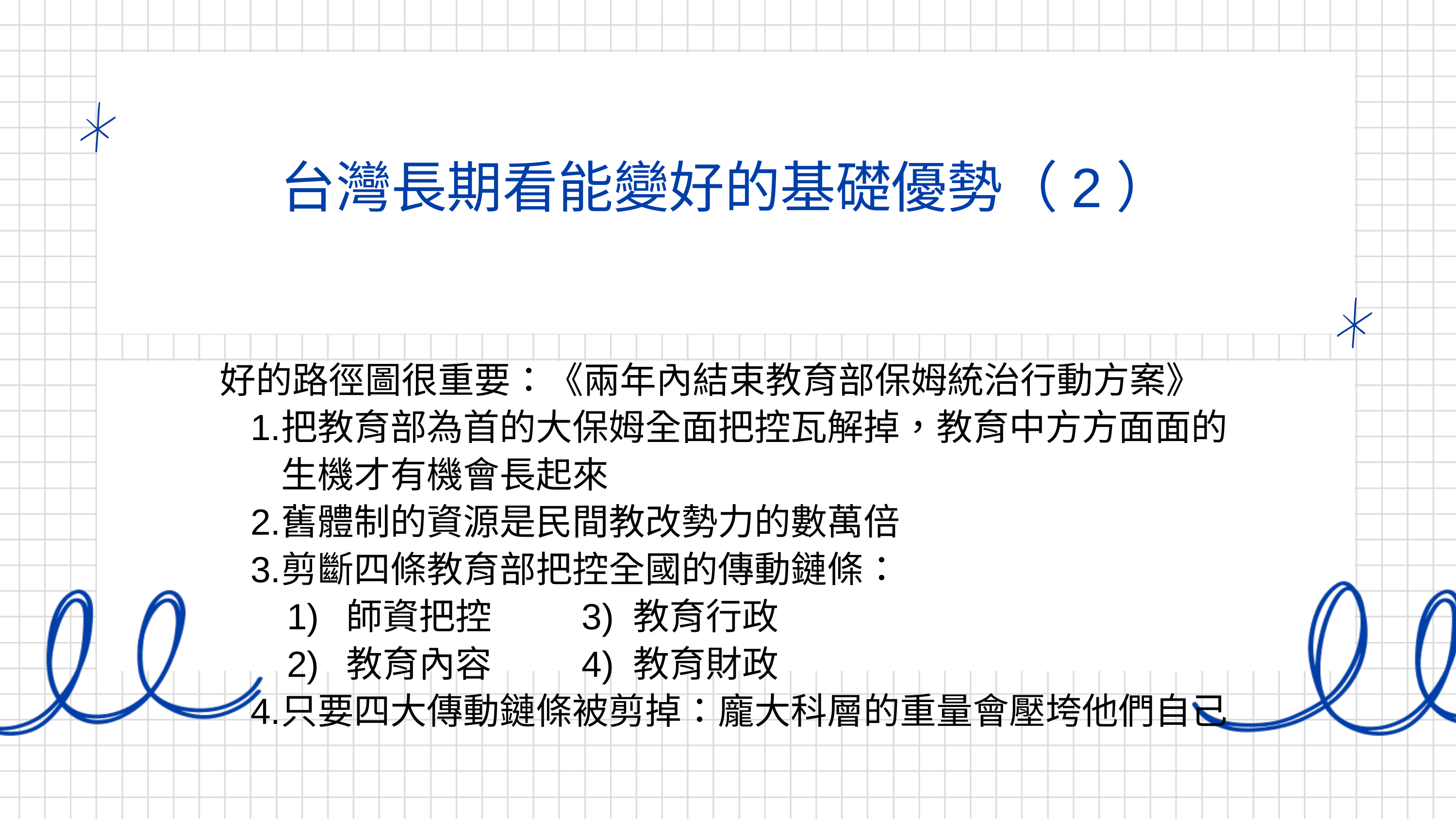

台灣長期看能變好的基礎優勢（2）

好的路徑圖很重要：《兩年內結束教育部保姆統治行動方案》
把教育部為首的大保姆全面把控瓦解掉，教育中方方面面的生機才有機會長起來
舊體制的資源是民間教改勢力的數萬倍
剪斷四條教育部把控全國的傳動鏈條：
師資把控          3) 教育行政
教育內容          4) 教育財政
只要四大傳動鏈條被剪掉：龐大科層的重量會壓垮他們自己